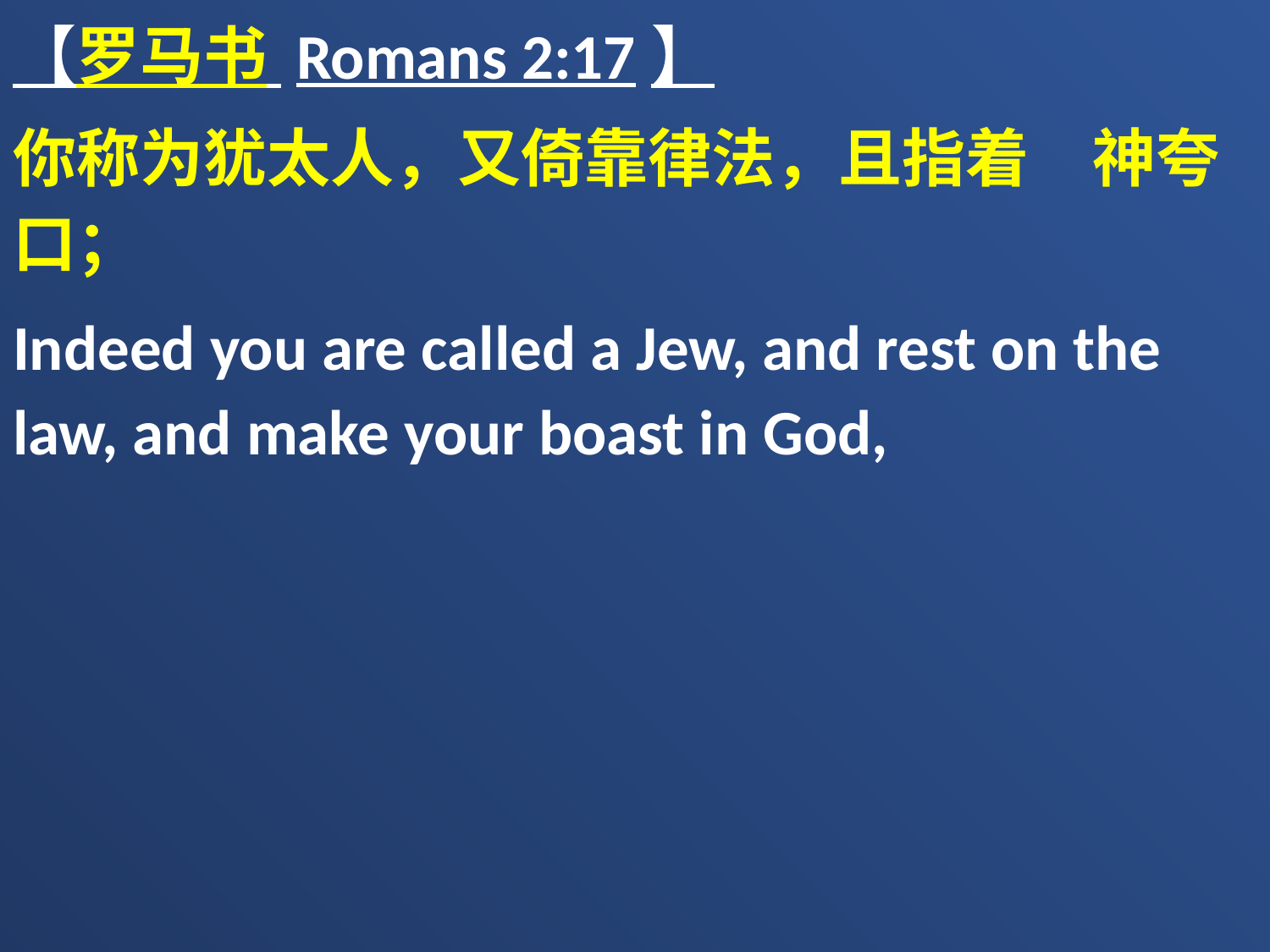

【罗马书 Romans 2:17】
你称为犹太人，又倚靠律法，且指着　神夸口；
Indeed you are called a Jew, and rest on the law, and make your boast in God,